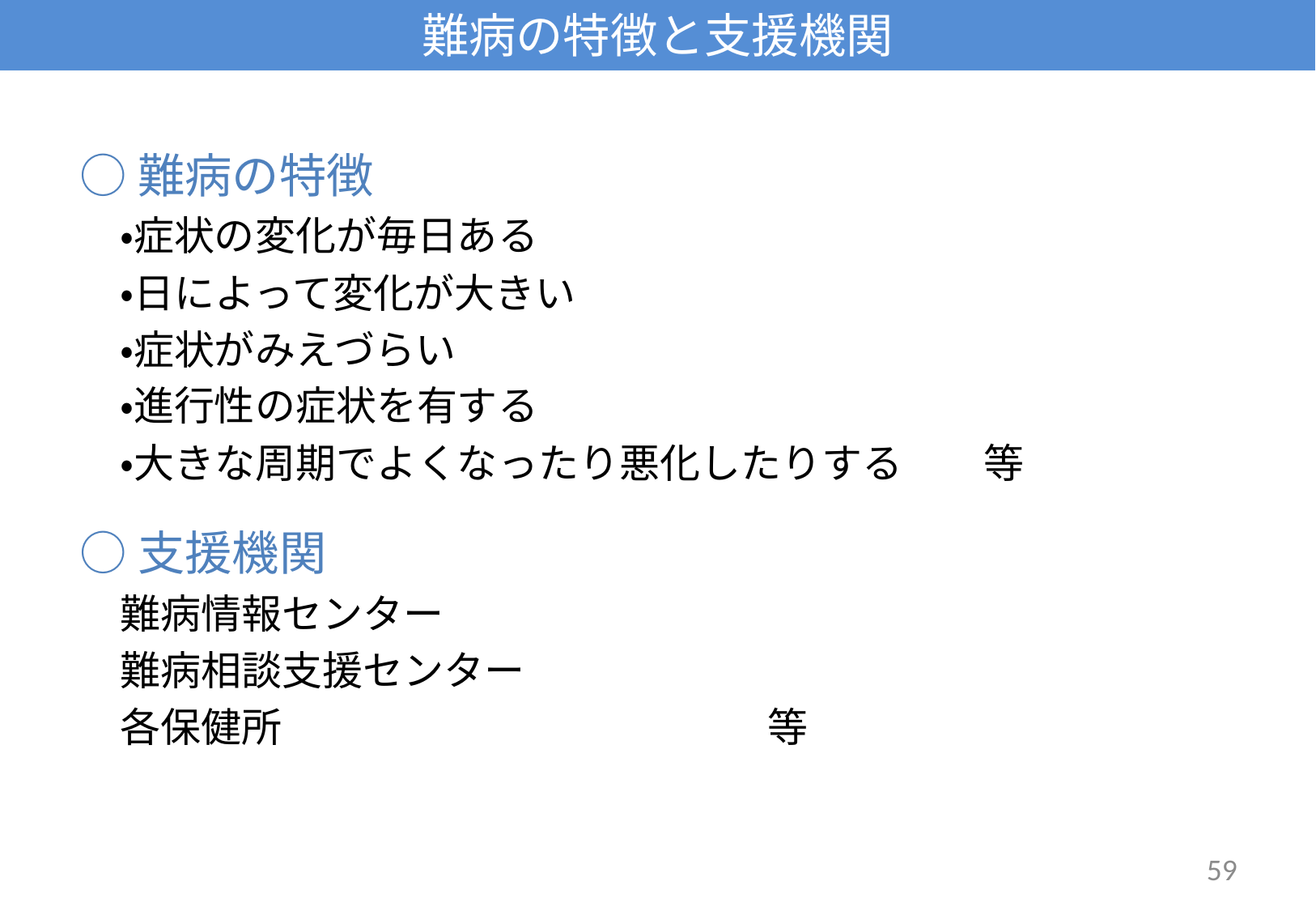

# 難病の特徴と支援機関
○難病の特徴
　・症状の変化が毎日ある
　・日によって変化が大きい
　・症状がみえづらい
　・進行性の症状を有する
　・大きな周期でよくなったり悪化したりする　　等

○支援機関
　難病情報センター
　難病相談支援センター
　各保健所　　　　　　　　　　　　等
59